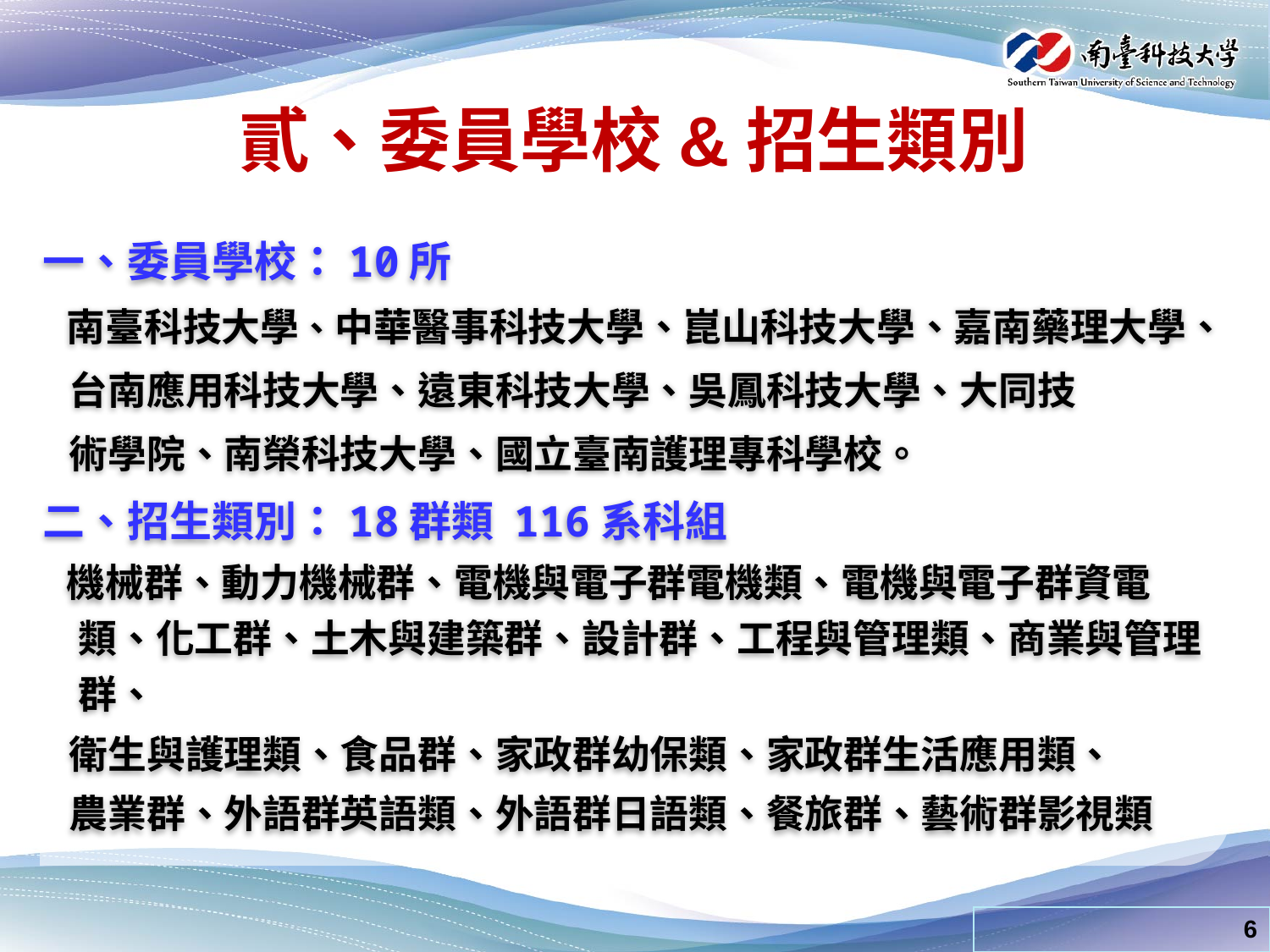

貳、委員學校&招生類別
一、委員學校：10所
  南臺科技大學、中華醫事科技大學、崑山科技大學、嘉南藥理大學、
  台南應用科技大學、遠東科技大學、吳鳳科技大學、大同技
  術學院、南榮科技大學、國立臺南護理專科學校。
二、招生類別：18群類 116系科組
  機械群、動力機械群、電機與電子群電機類、電機與電子群資電類、化工群、土木與建築群、設計群、工程與管理類、商業與管理群、
  衛生與護理類、食品群、家政群幼保類、家政群生活應用類、
  農業群、外語群英語類、外語群日語類、餐旅群、藝術群影視類

6